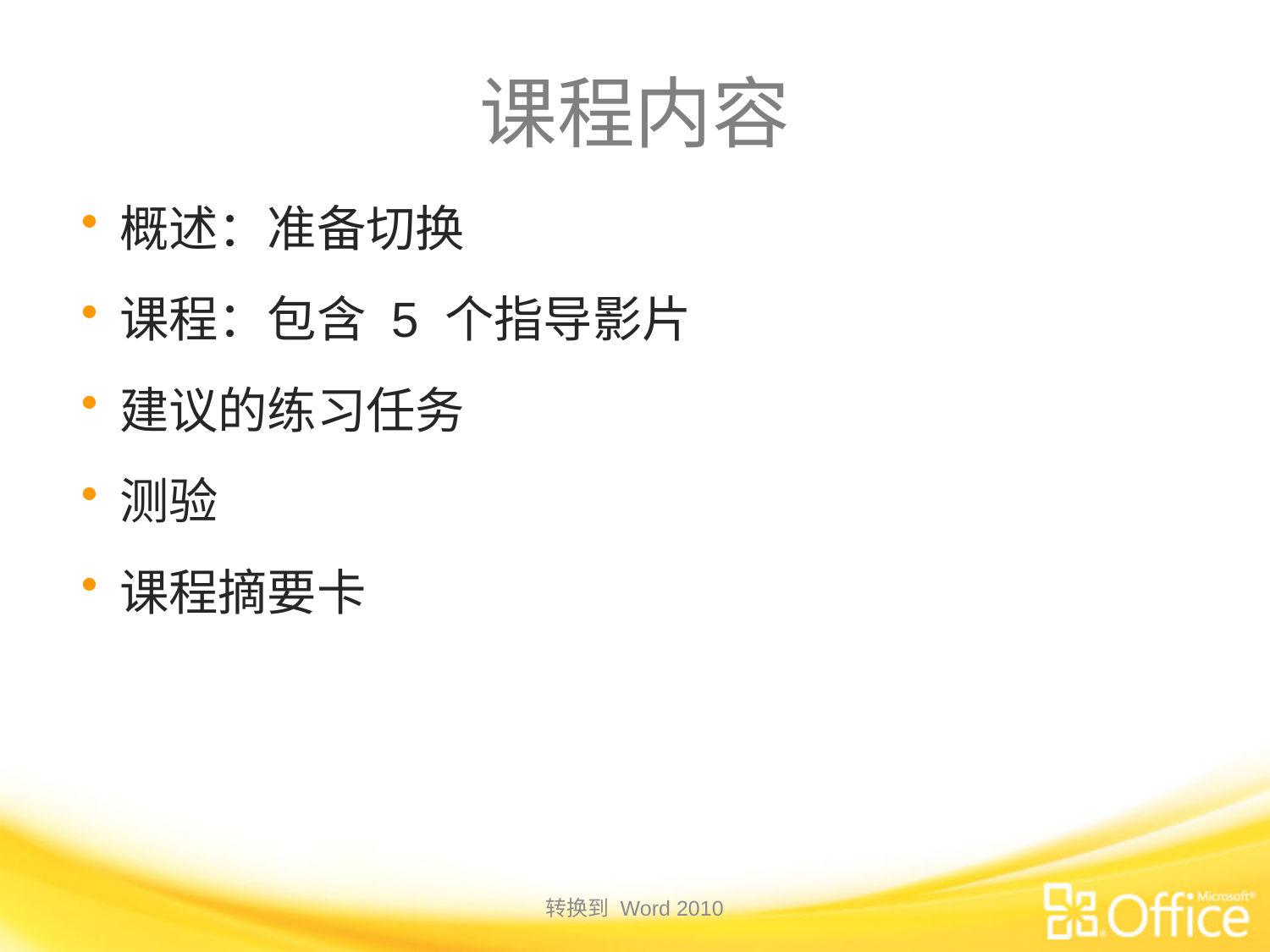

# 课程内容
概述：准备切换
课程：包含 5 个指导影片
建议的练习任务
测验
课程摘要卡

转换到 Word 2010